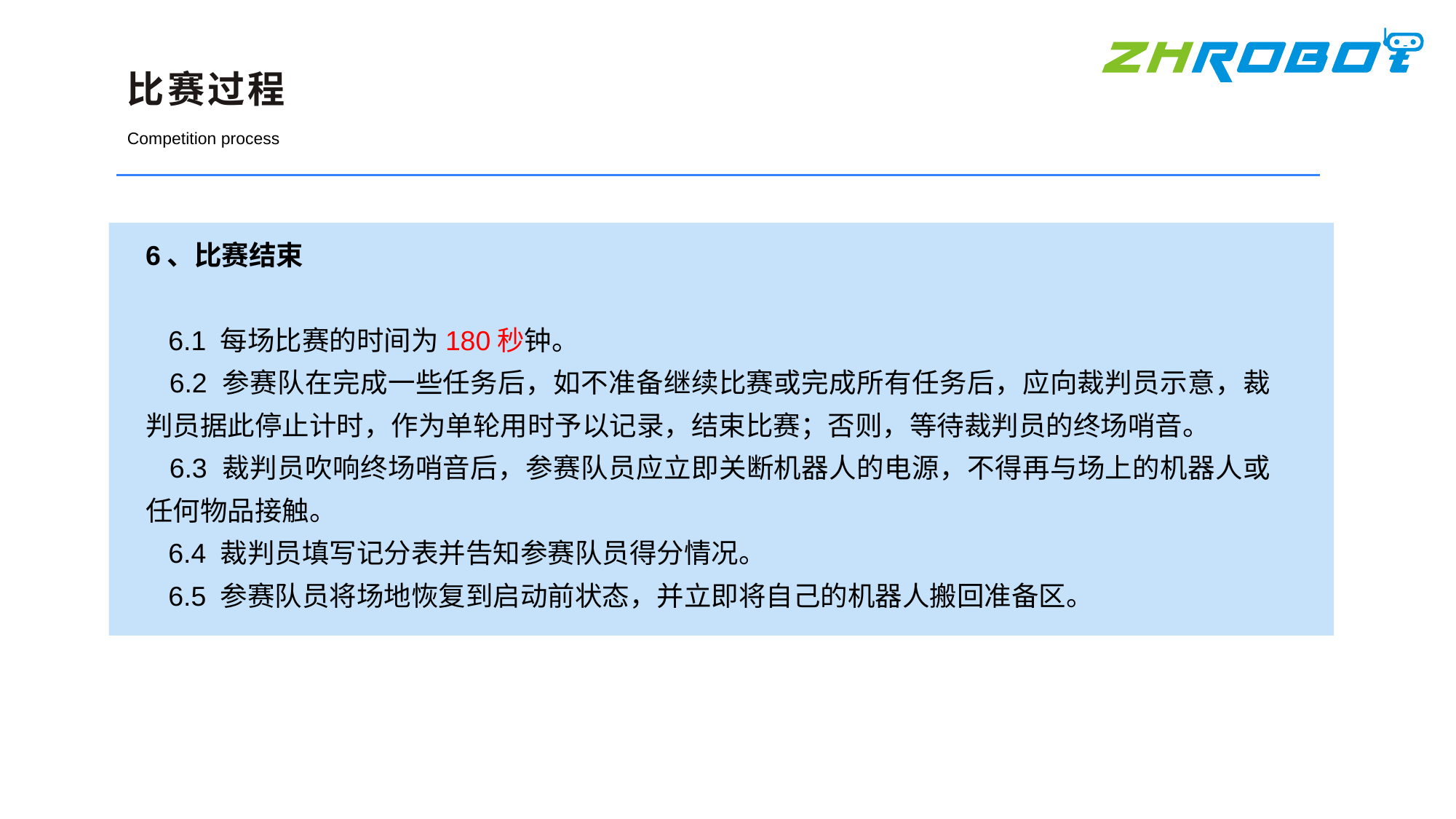

比赛过程
Competition process

6、比赛结束

   6.1 每场比赛的时间为180秒钟。
   6.2 参赛队在完成一些任务后，如不准备继续比赛或完成所有任务后，应向裁判员示意，裁判员据此停止计时，作为单轮用时予以记录，结束比赛；否则，等待裁判员的终场哨音。
   6.3 裁判员吹响终场哨音后，参赛队员应立即关断机器人的电源，不得再与场上的机器人或任何物品接触。
   6.4 裁判员填写记分表并告知参赛队员得分情况。
   6.5 参赛队员将场地恢复到启动前状态，并立即将自己的机器人搬回准备区。

线下门店

线上网站